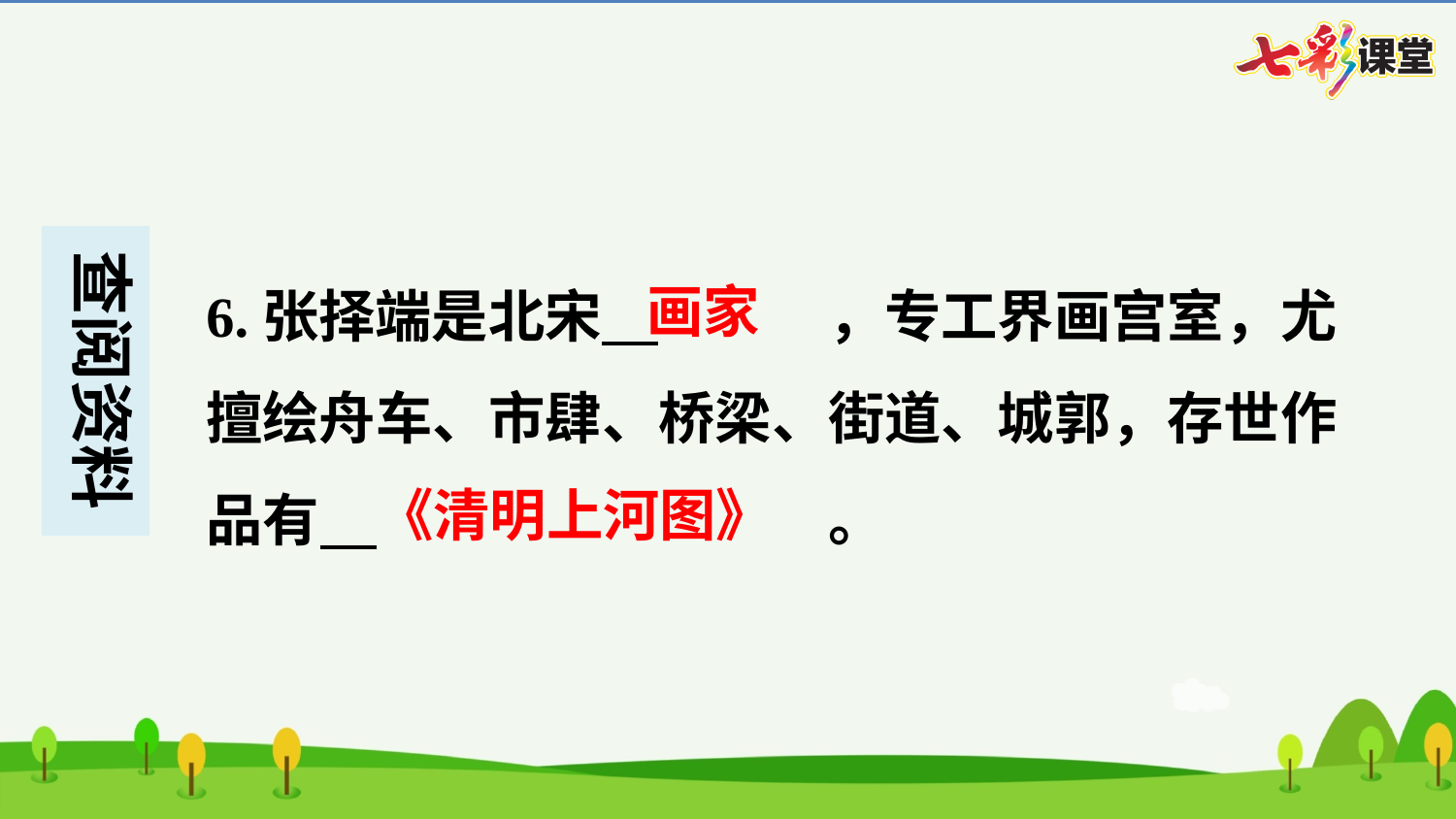

画家
6.张择端是北宋 　画家　，专工界画宫室，尤擅绘舟车、市肆、桥梁、街道、城郭，存世作品有 　《清明上河图》　。
《清明上河图》